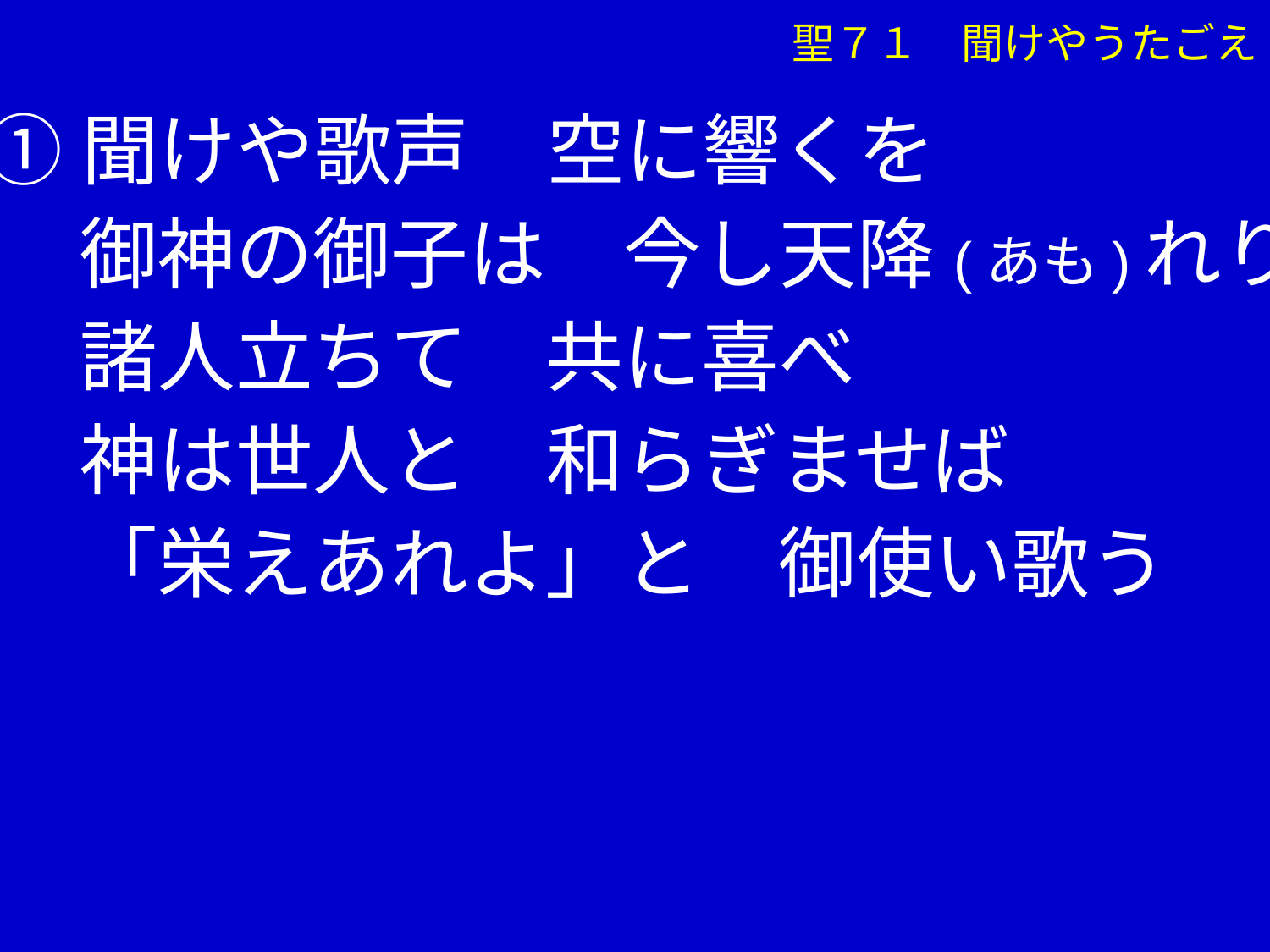

①聞けや歌声　空に響くを
　 御神の御子は　今し天降(あも)れり
　 諸人立ちて　共に喜べ
　 神は世人と　和らぎませば
　 「栄えあれよ」と　御使い歌う
聖７１　聞けやうたごえ